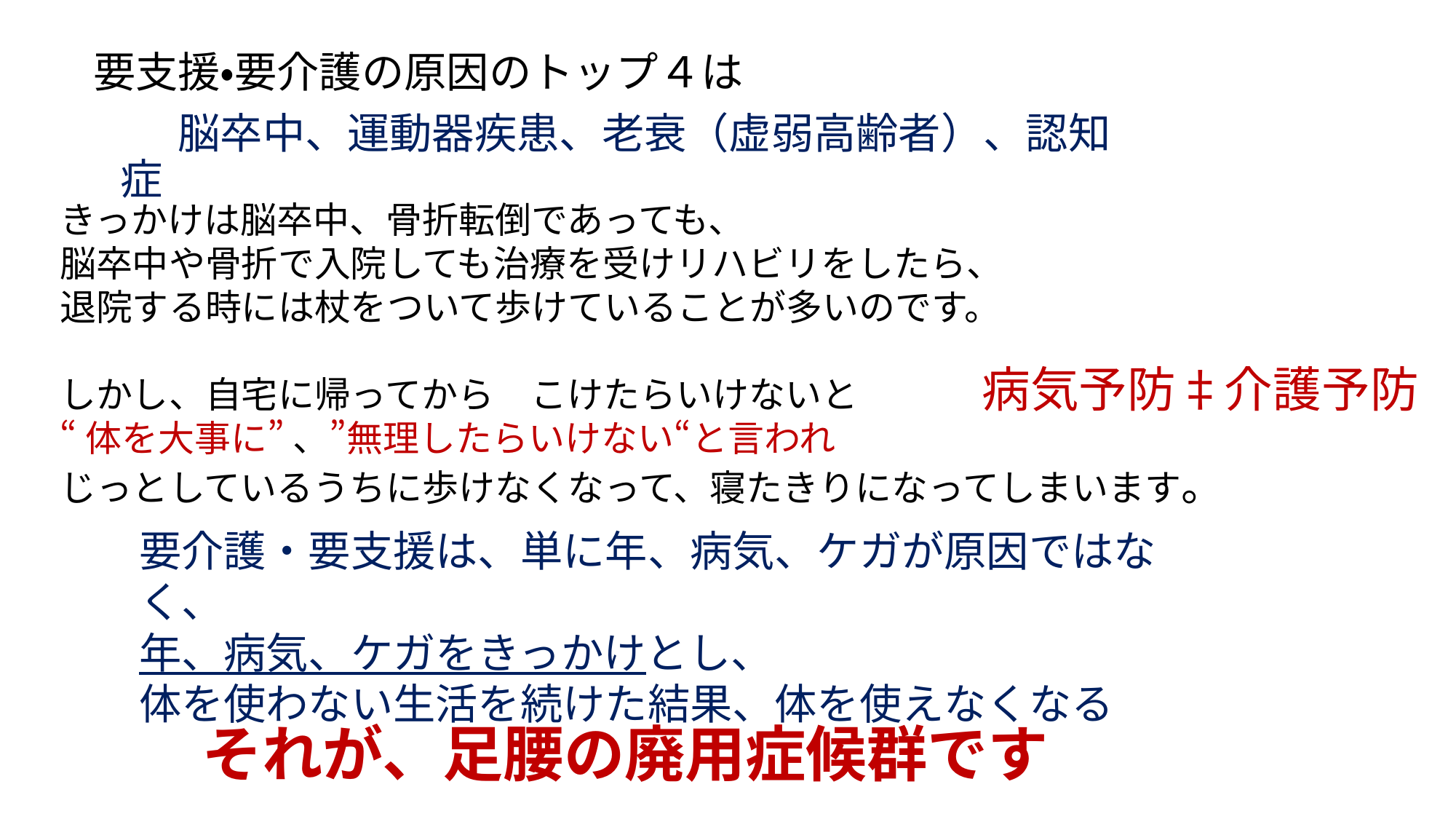

要支援・要介護の原因のトップ４は
　　脳卒中、運動器疾患、老衰（虚弱高齢者）、認知症
きっかけは脳卒中、骨折転倒であっても、
脳卒中や骨折で入院しても治療を受けリハビリをしたら、
退院する時には杖をついて歩けていることが多いのです。

しかし、自宅に帰ってから　こけたらいけないと
“体を大事に” 、”無理したらいけない“と言われ
じっとしているうちに歩けなくなって、寝たきりになってしまいます。
病気予防‡介護予防
要介護・要支援は、単に年、病気、ケガが原因ではなく、
年、病気、ケガをきっかけとし、
体を使わない生活を続けた結果、体を使えなくなる
それが、足腰の廃用症候群です